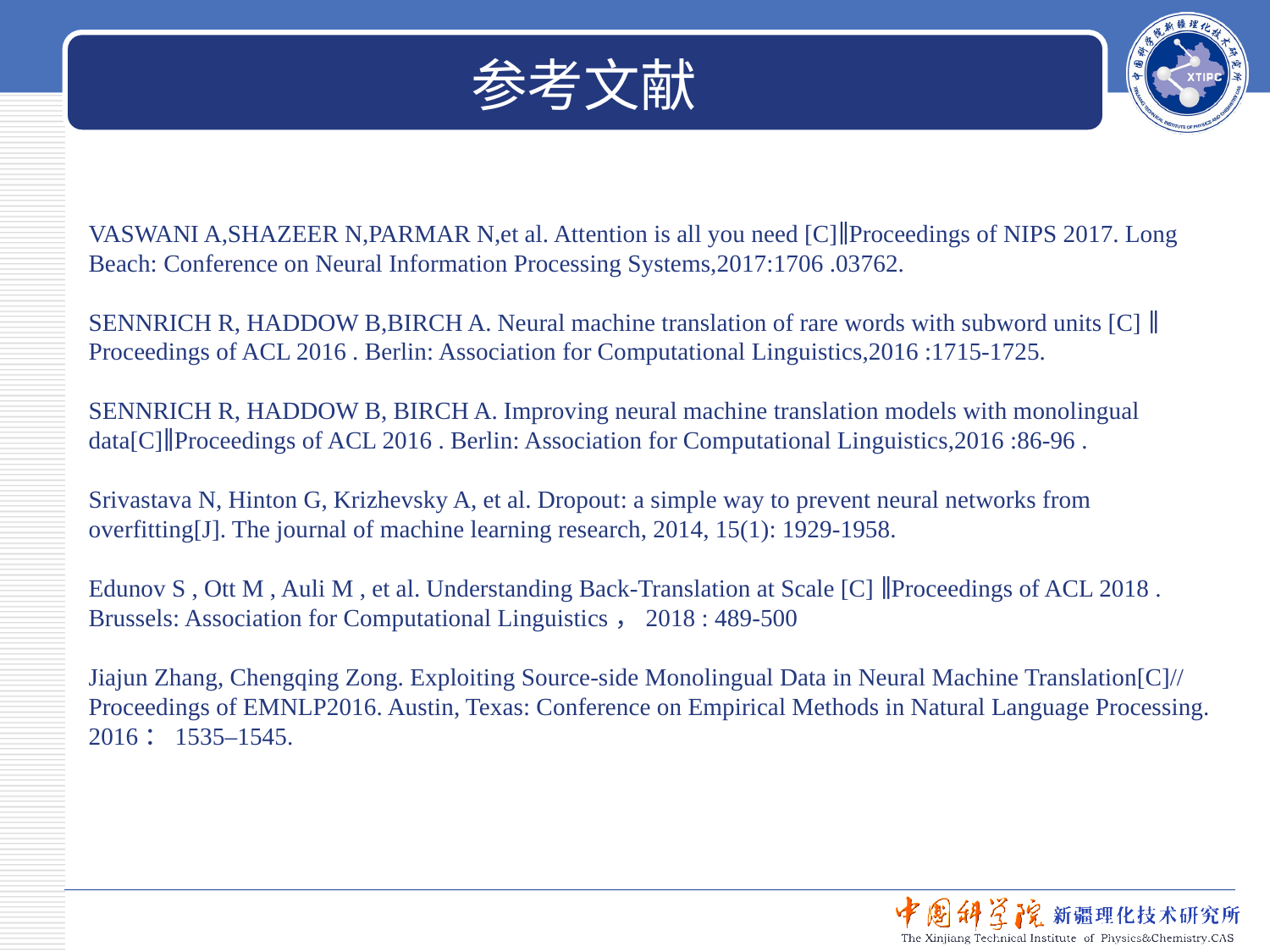

参考文献

VASWANI A,SHAZEER N,PARMAR N,et al. Attention is all you need [C]∥Proceedings of NIPS 2017. Long Beach: Conference on Neural Information Processing Systems,2017:1706 .03762.

SENNRICH R, HADDOW B,BIRCH A. Neural machine translation of rare words with subword units [C] ∥ Proceedings of ACL 2016 . Berlin: Association for Computational Linguistics,2016 :1715-1725.

SENNRICH R, HADDOW B, BIRCH A. Improving neural machine translation models with monolingual data[C]∥Proceedings of ACL 2016 . Berlin: Association for Computational Linguistics,2016 :86-96 .

Srivastava N, Hinton G, Krizhevsky A, et al. Dropout: a simple way to prevent neural networks from overfitting[J]. The journal of machine learning research, 2014, 15(1): 1929-1958.

Edunov S , Ott M , Auli M , et al. Understanding Back-Translation at Scale [C] ∥Proceedings of ACL 2018 . Brussels: Association for Computational Linguistics，2018 : 489-500

Jiajun Zhang, Chengqing Zong. Exploiting Source-side Monolingual Data in Neural Machine Translation[C]// Proceedings of EMNLP2016. Austin, Texas: Conference on Empirical Methods in Natural Language Processing. 2016：1535–1545.